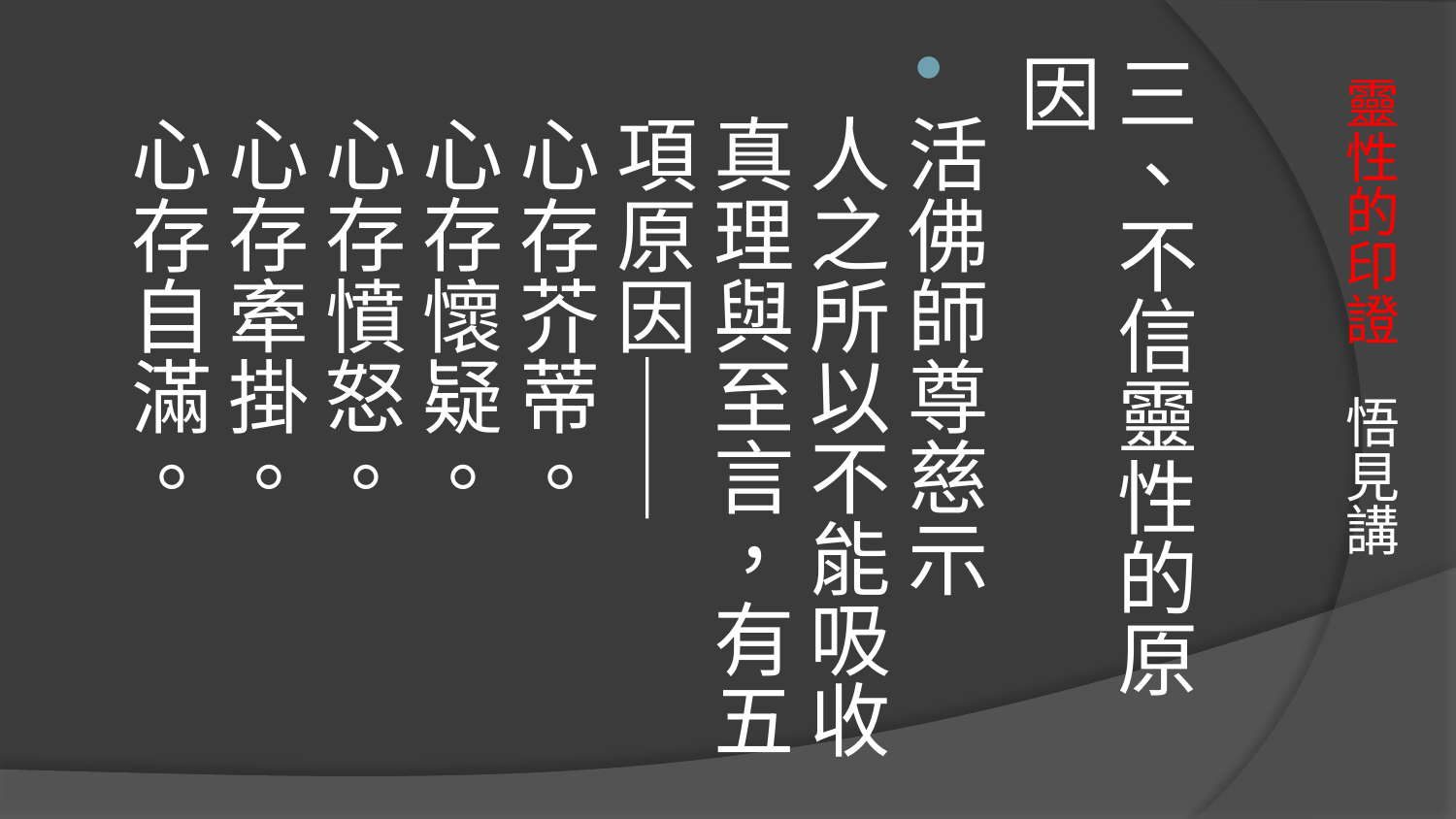

三、不信靈性的原因
活佛師尊慈示
人之所以不能吸收真理與至言，有五項原因──
心存芥蒂。
心存懷疑。
心存憤怒。
心存牽掛。
心存自滿。

# 靈性的印證    悟見講